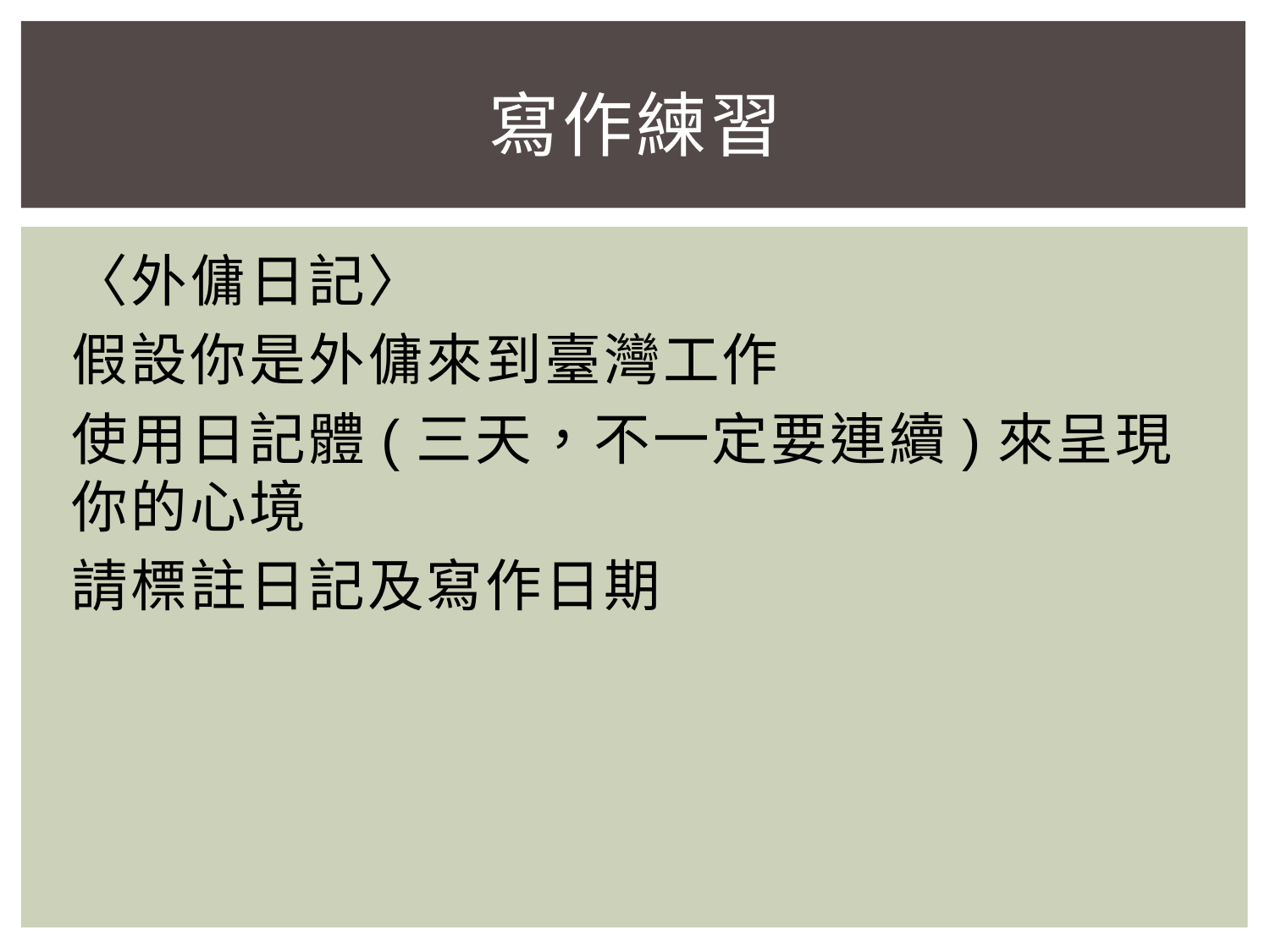

# 寫作練習
〈外傭日記〉
假設你是外傭來到臺灣工作
使用日記體(三天，不一定要連續)來呈現你的心境
請標註日記及寫作日期